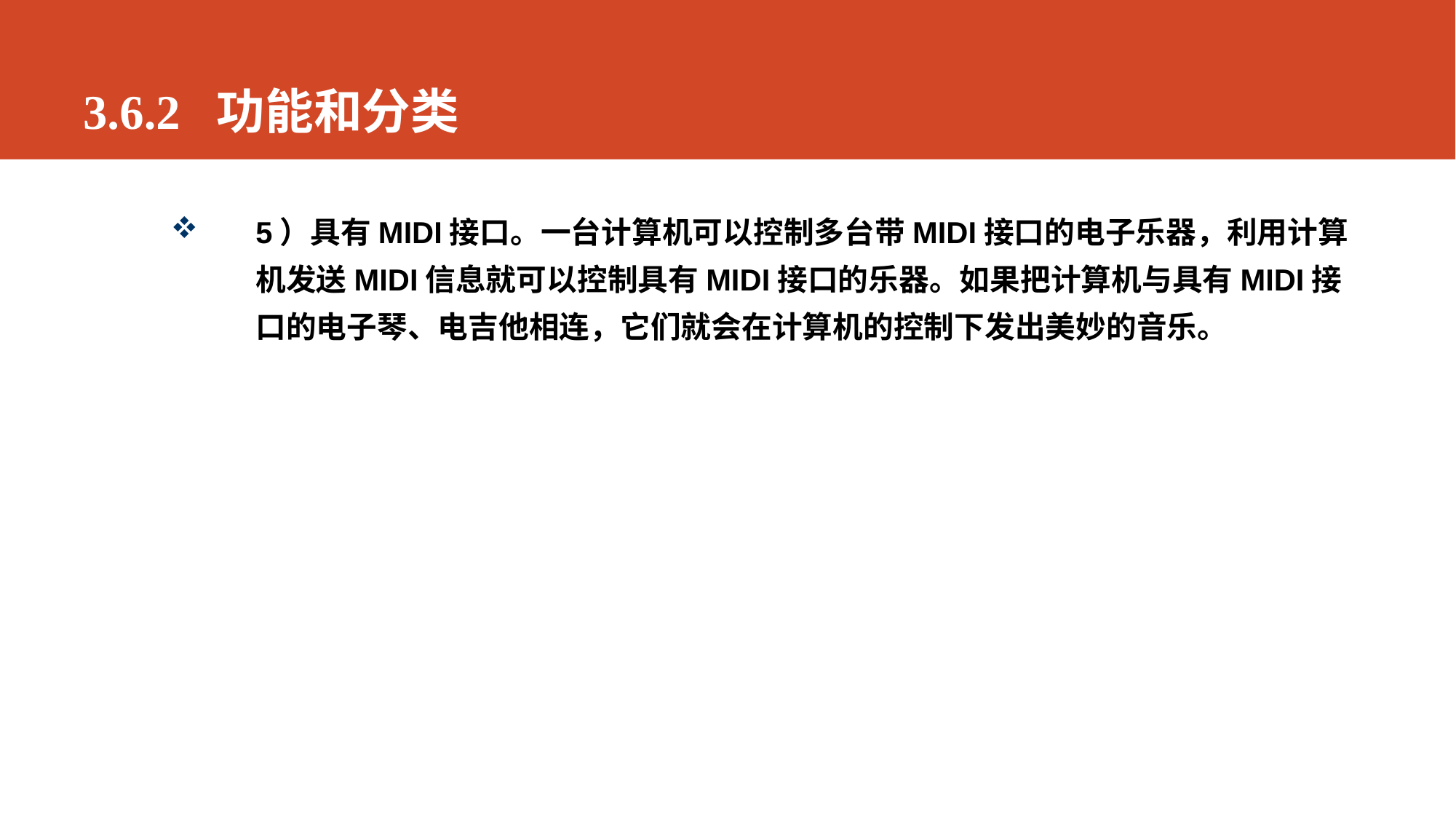

# 3.6.2  功能和分类
5）具有MIDI接口。一台计算机可以控制多台带MIDI接口的电子乐器，利用计算机发送MIDI信息就可以控制具有MIDI接口的乐器。如果把计算机与具有MIDI接口的电子琴、电吉他相连，它们就会在计算机的控制下发出美妙的音乐。